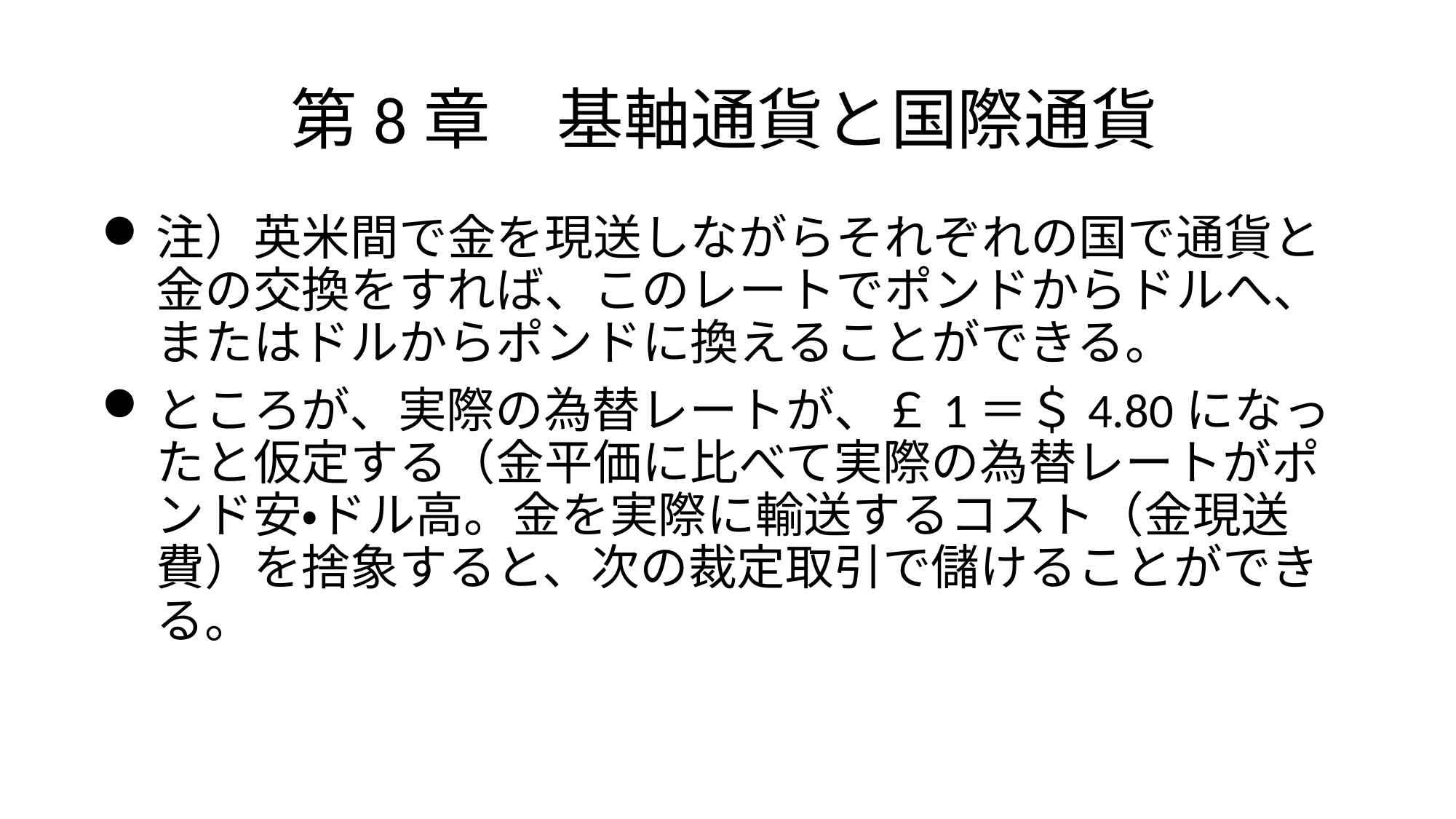

# 第8章　基軸通貨と国際通貨
注）英米間で金を現送しながらそれぞれの国で通貨と金の交換をすれば、このレートでポンドからドルへ、またはドルからポンドに換えることができる。
ところが、実際の為替レートが、￡1＝＄4.80になったと仮定する（金平価に比べて実際の為替レートがポンド安・ドル高。金を実際に輸送するコスト（金現送費）を捨象すると、次の裁定取引で儲けることができる。